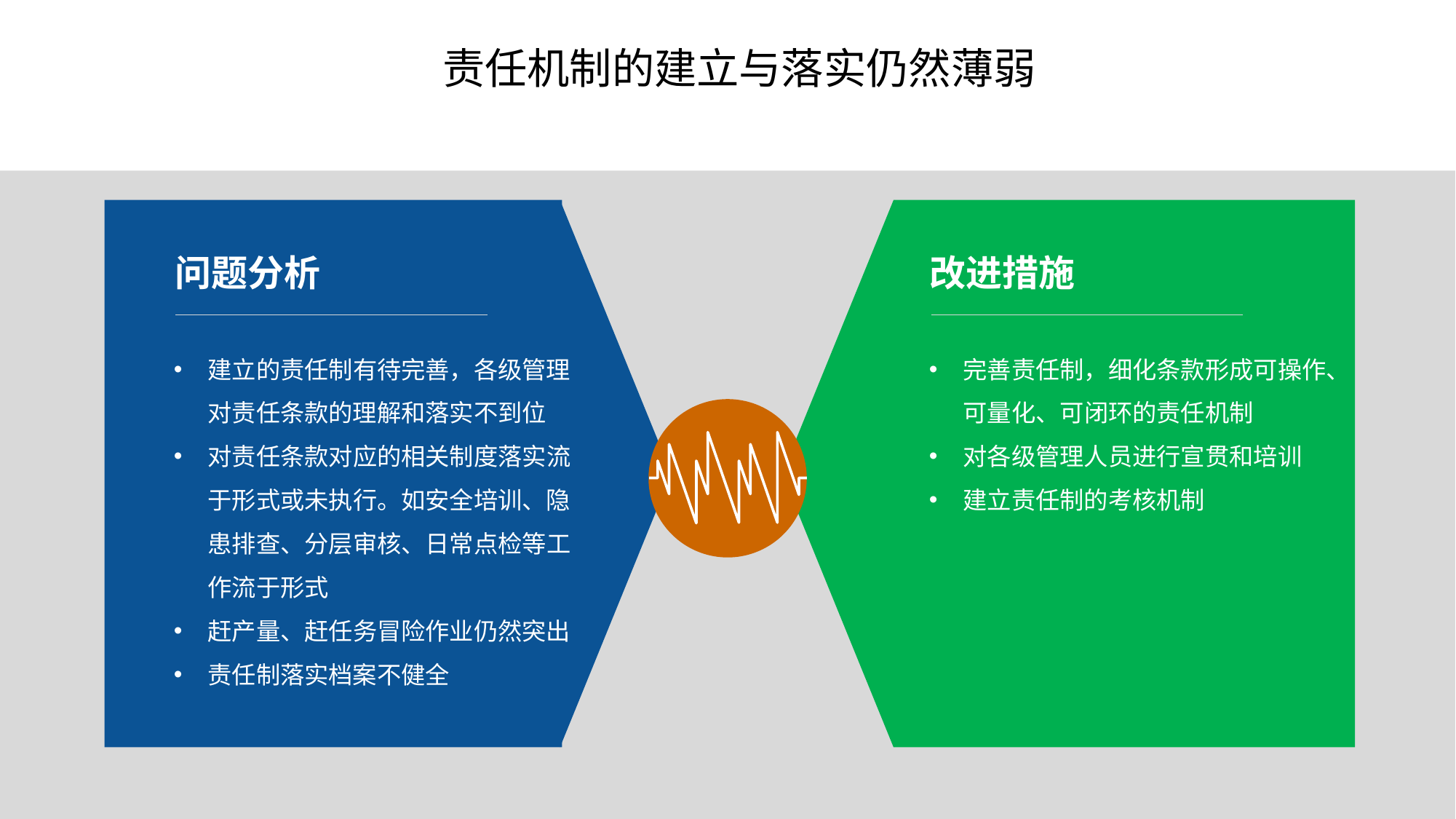

责任机制的建立与落实仍然薄弱

问题分析
改进措施
建立的责任制有待完善，各级管理对责任条款的理解和落实不到位
对责任条款对应的相关制度落实流于形式或未执行。如安全培训、隐患排查、分层审核、日常点检等工作流于形式
赶产量、赶任务冒险作业仍然突出
责任制落实档案不健全
完善责任制，细化条款形成可操作、可量化、可闭环的责任机制
对各级管理人员进行宣贯和培训
建立责任制的考核机制